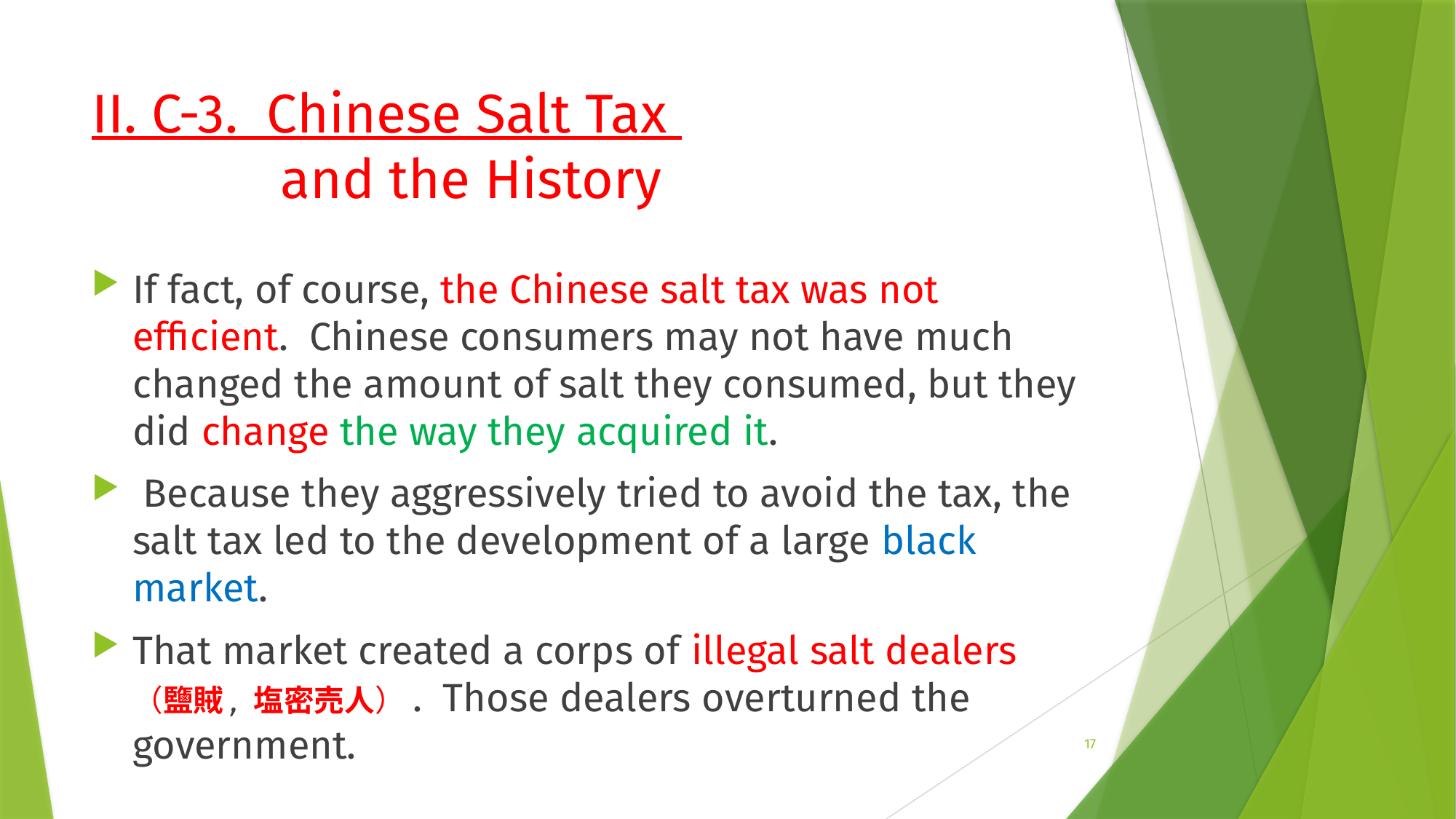

# II. C-3.  Chinese Salt Tax and the History
If fact, of course, the Chinese salt tax was not efficient.  Chinese consumers may not have much changed the amount of salt they consumed, but they did change the way they acquired it.
 Because they aggressively tried to avoid the tax, the salt tax led to the development of a large black market.
That market created a corps of illegal salt dealers（鹽賊, 塩密売人）.  Those dealers overturned the government.

17